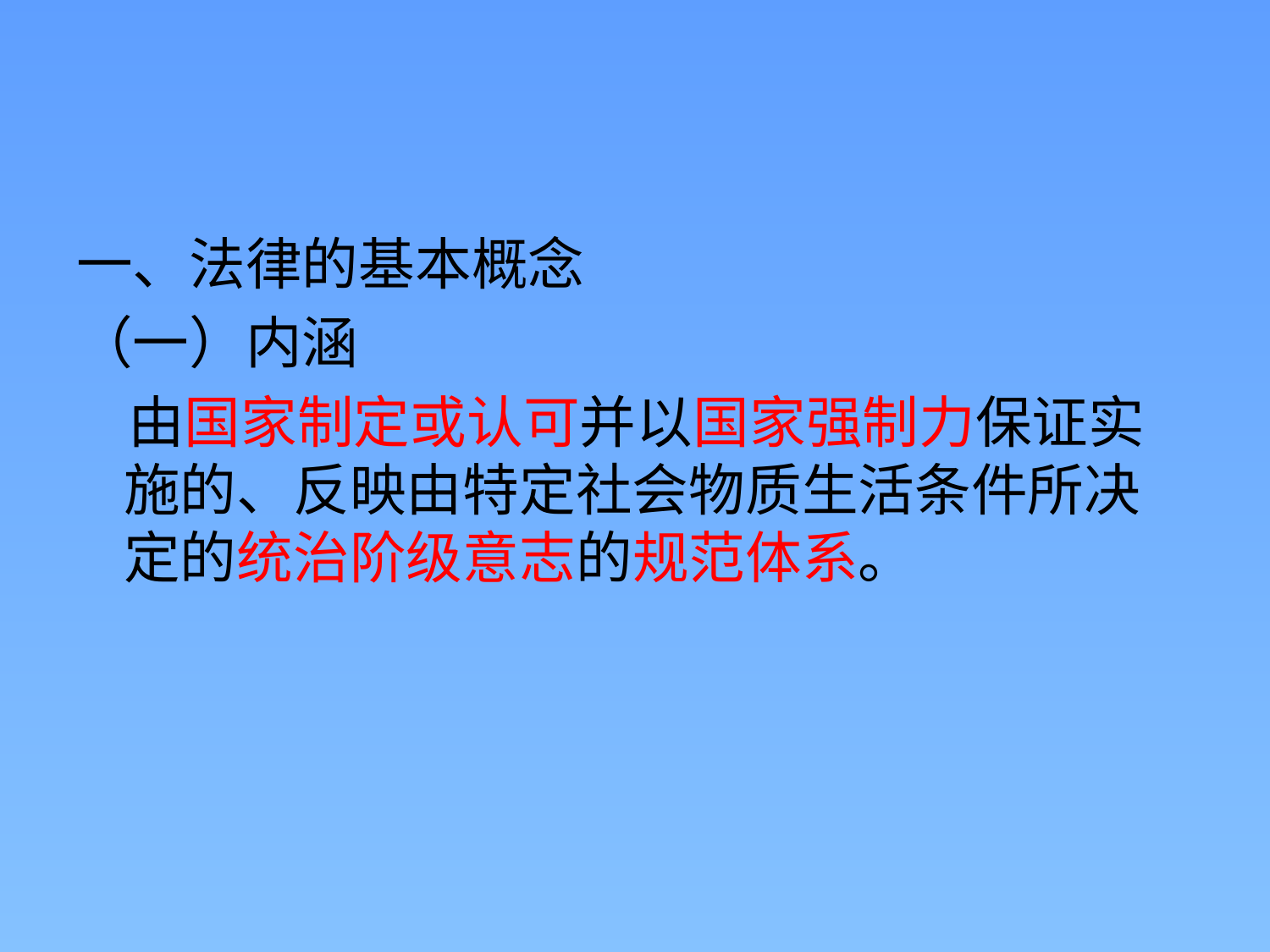

#
一、法律的基本概念
（一）内涵
   由国家制定或认可并以国家强制力保证实施的、反映由特定社会物质生活条件所决定的统治阶级意志的规范体系。